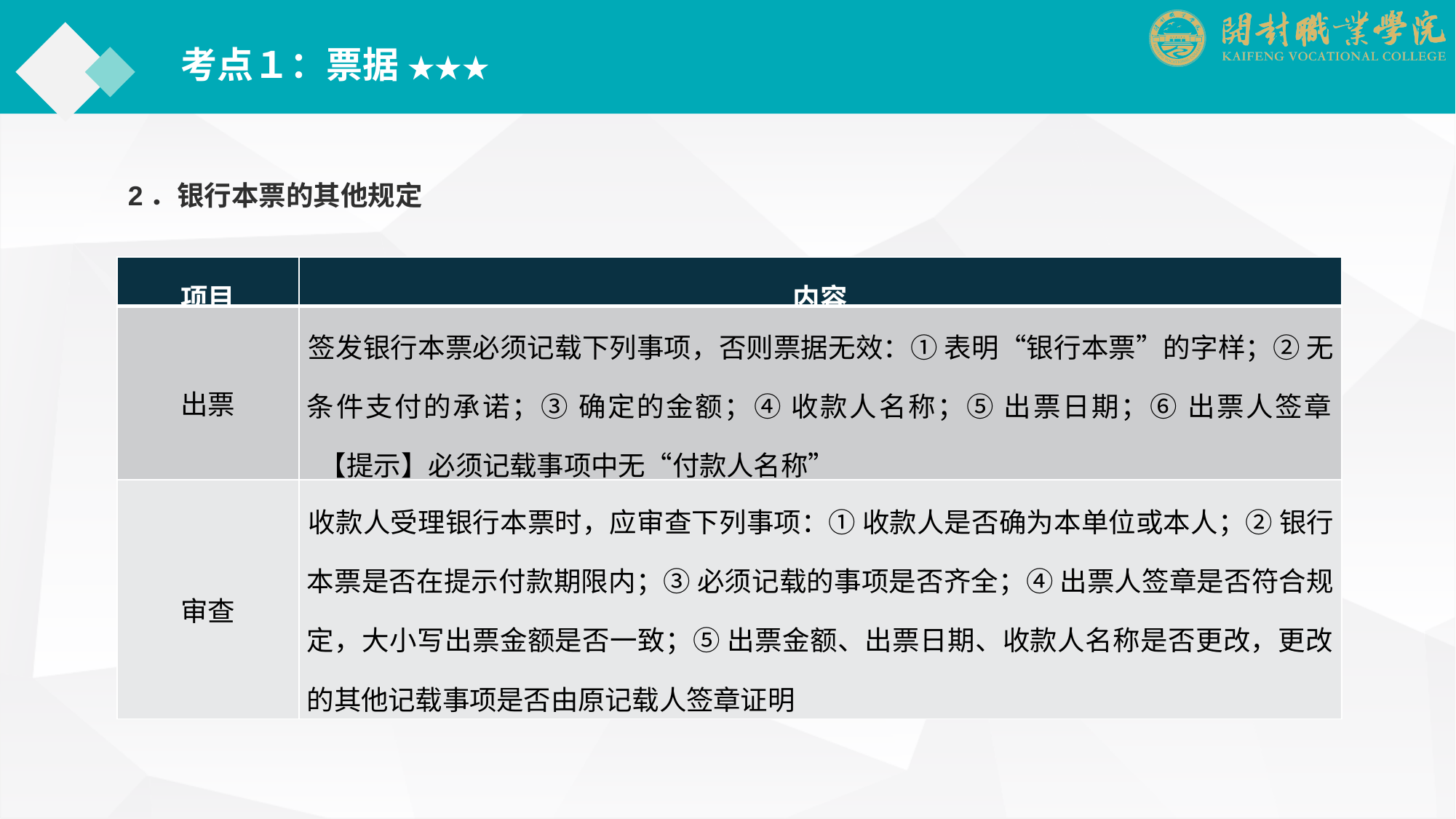

考点１：票据 ★★★
2．银行本票的其他规定
| 项目 | 内容 |
| --- | --- |
| 出票 | 签发银行本票必须记载下列事项，否则票据无效：① 表明“银行本票”的字样；② 无条件支付的承诺；③ 确定的金额；④ 收款人名称；⑤ 出票日期；⑥ 出票人签章 【提示】必须记载事项中无“付款人名称” |
| 审查 | 收款人受理银行本票时，应审查下列事项：① 收款人是否确为本单位或本人；② 银行本票是否在提示付款期限内；③ 必须记载的事项是否齐全；④ 出票人签章是否符合规定，大小写出票金额是否一致；⑤ 出票金额、出票日期、收款人名称是否更改，更改的其他记载事项是否由原记载人签章证明 |